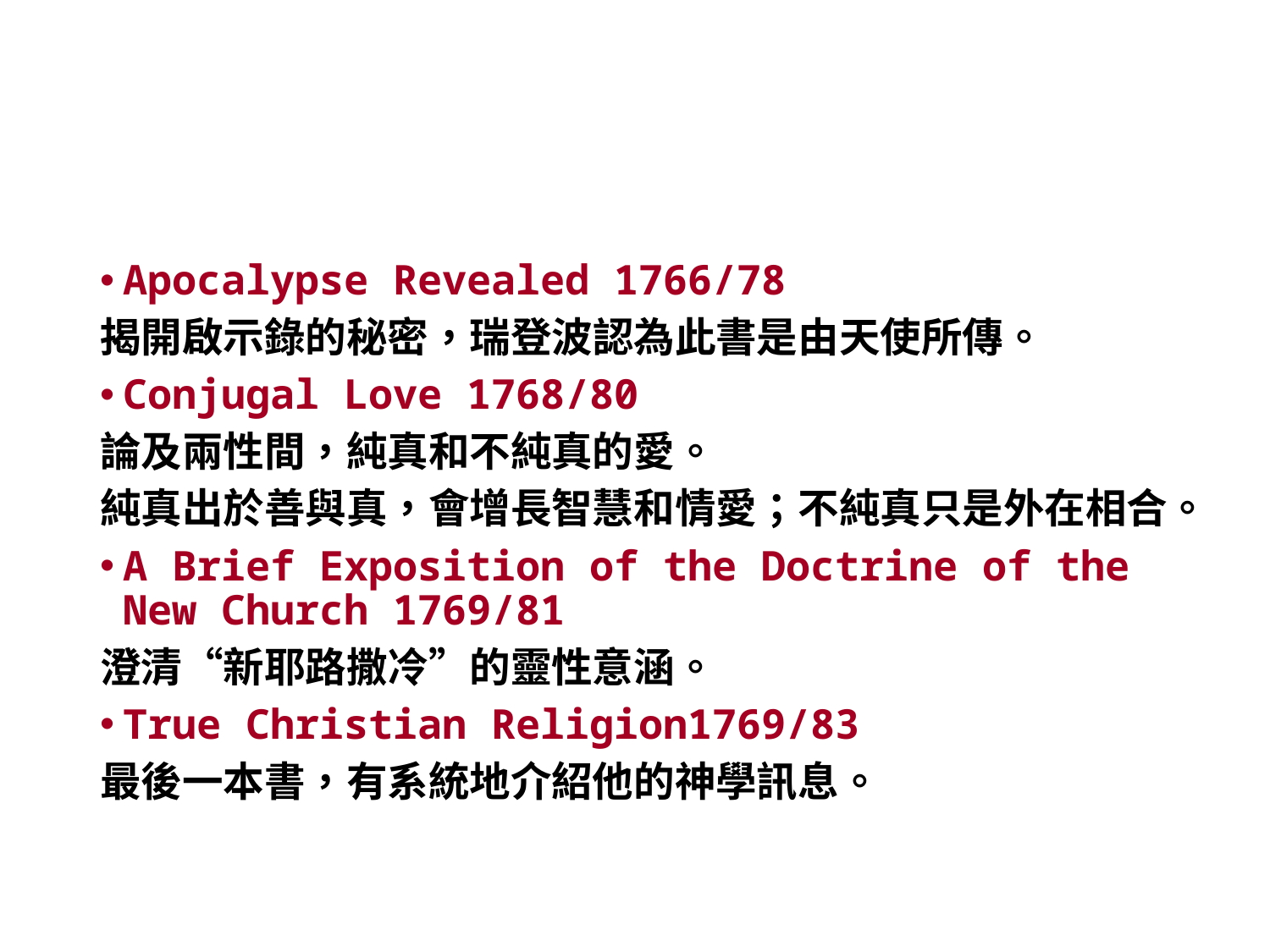

#
Apocalypse Revealed 1766/78
揭開啟示錄的秘密，瑞登波認為此書是由天使所傳。
Conjugal Love 1768/80
論及兩性間，純真和不純真的愛。
純真出於善與真，會增長智慧和情愛；不純真只是外在相合。
A Brief Exposition of the Doctrine of the New Church 1769/81
澄清“新耶路撒冷”的靈性意涵。
True Christian Religion1769/83
最後一本書，有系統地介紹他的神學訊息。